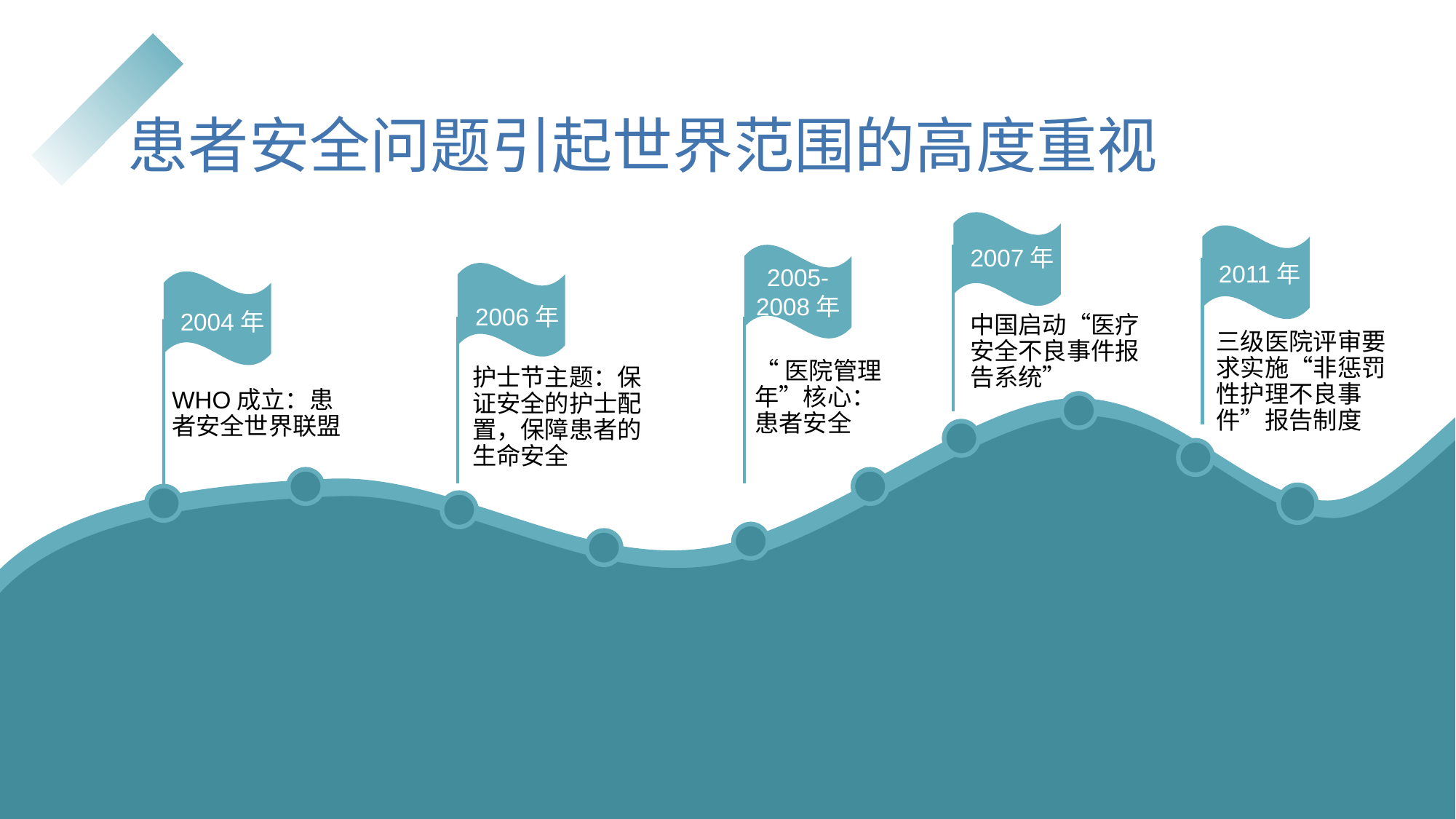

# 患者安全问题引起世界范围的高度重视

2007年
2005-2008年
2011年

2006年
2004年
中国启动“医疗安全不良事件报告系统”
三级医院评审要求实施“非惩罚性护理不良事件”报告制度
“医院管理年”核心：患者安全
护士节主题：保证安全的护士配置，保障患者的生命安全

WHO成立：患者安全世界联盟